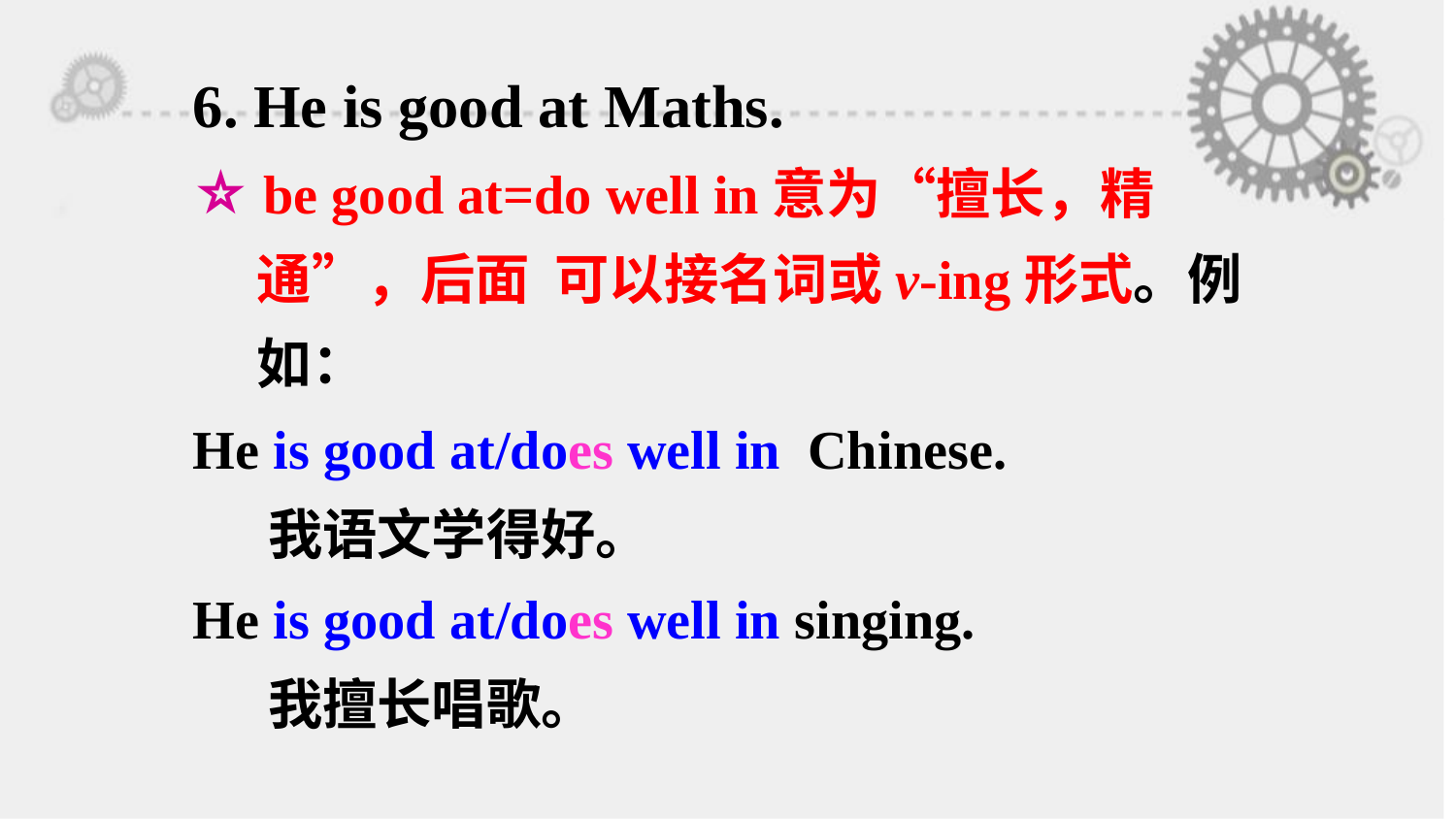

6. He is good at Maths.
☆ be good at=do well in意为“擅长，精通”，后面  可以接名词或v-ing形式。例如：
He is good at/does well in  Chinese.
     我语文学得好。
He is good at/does well in singing.
     我擅长唱歌。